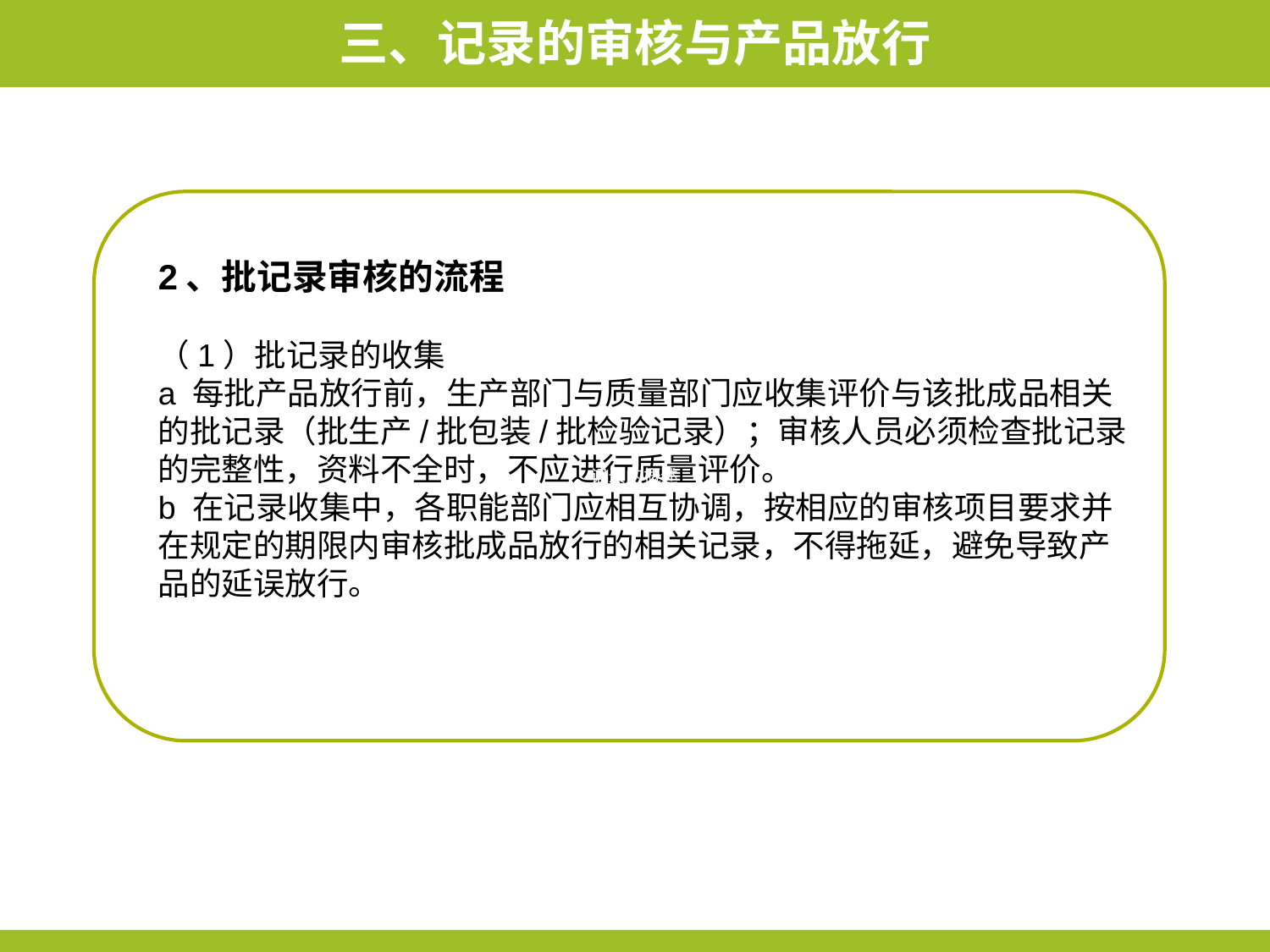

# 三、记录的审核与产品放行
2、批记录审核的流程

（1）批记录的收集
a 每批产品放行前，生产部门与质量部门应收集评价与该批成品相关的批记录（批生产/批包装/批检验记录）；审核人员必须检查批记录的完整性，资料不全时，不应进行质量评价。
b 在记录收集中，各职能部门应相互协调，按相应的审核项目要求并在规定的期限内审核批成品放行的相关记录，不得拖延，避免导致产品的延误放行。

记录的概述